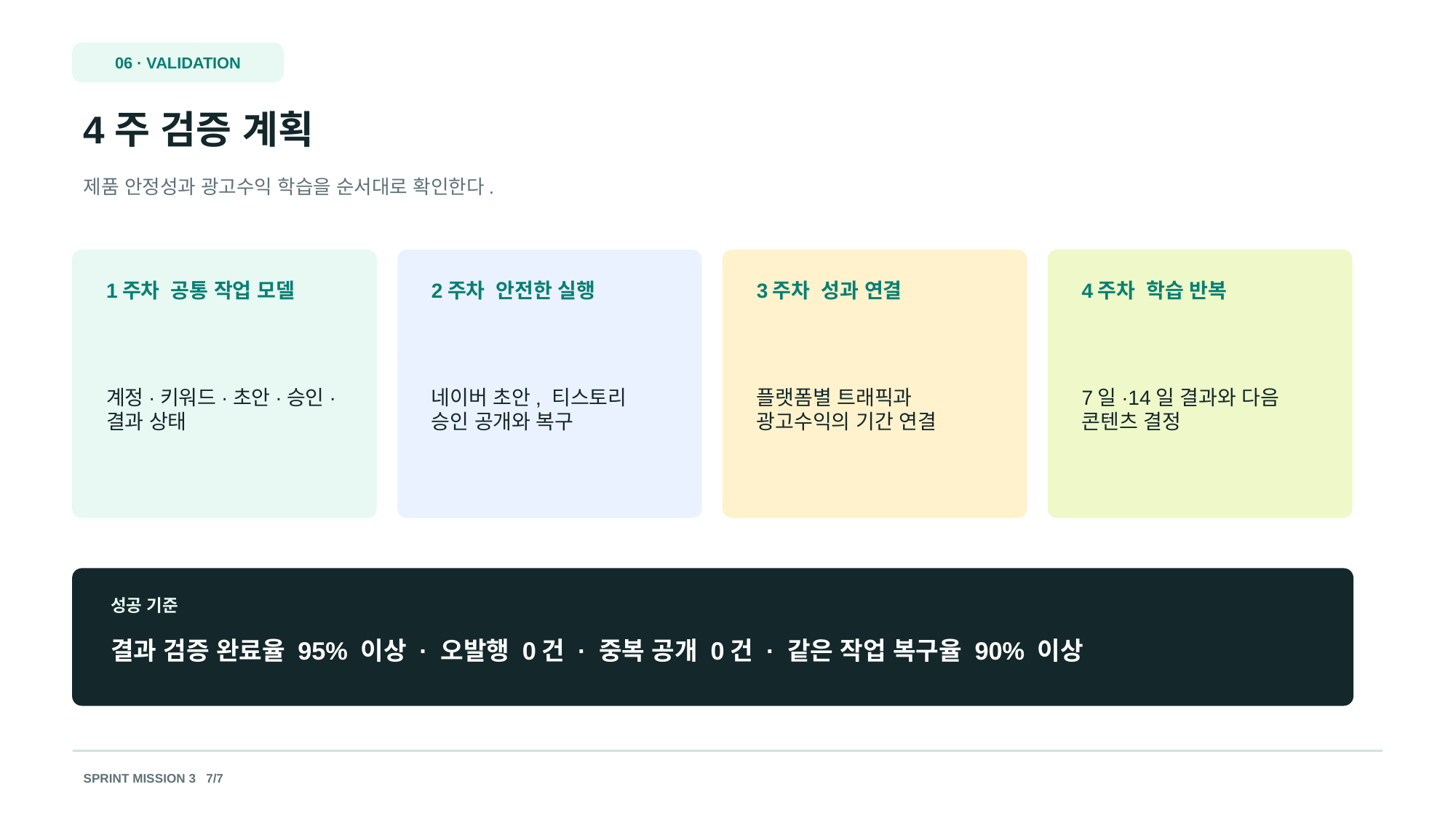

06 · VALIDATION
4주 검증 계획
제품 안정성과 광고수익 학습을 순서대로 확인한다.

1주차  공통 작업 모델
2주차  안전한 실행
3주차  성과 연결
4주차  학습 반복
계정·키워드·초안·승인·결과 상태
네이버 초안, 티스토리 승인 공개와 복구
플랫폼별 트래픽과 광고수익의 기간 연결
7일·14일 결과와 다음 콘텐츠 결정

성공 기준
결과 검증 완료율 95% 이상 · 오발행 0건 · 중복 공개 0건 · 같은 작업 복구율 90% 이상

SPRINT MISSION 3   7/7